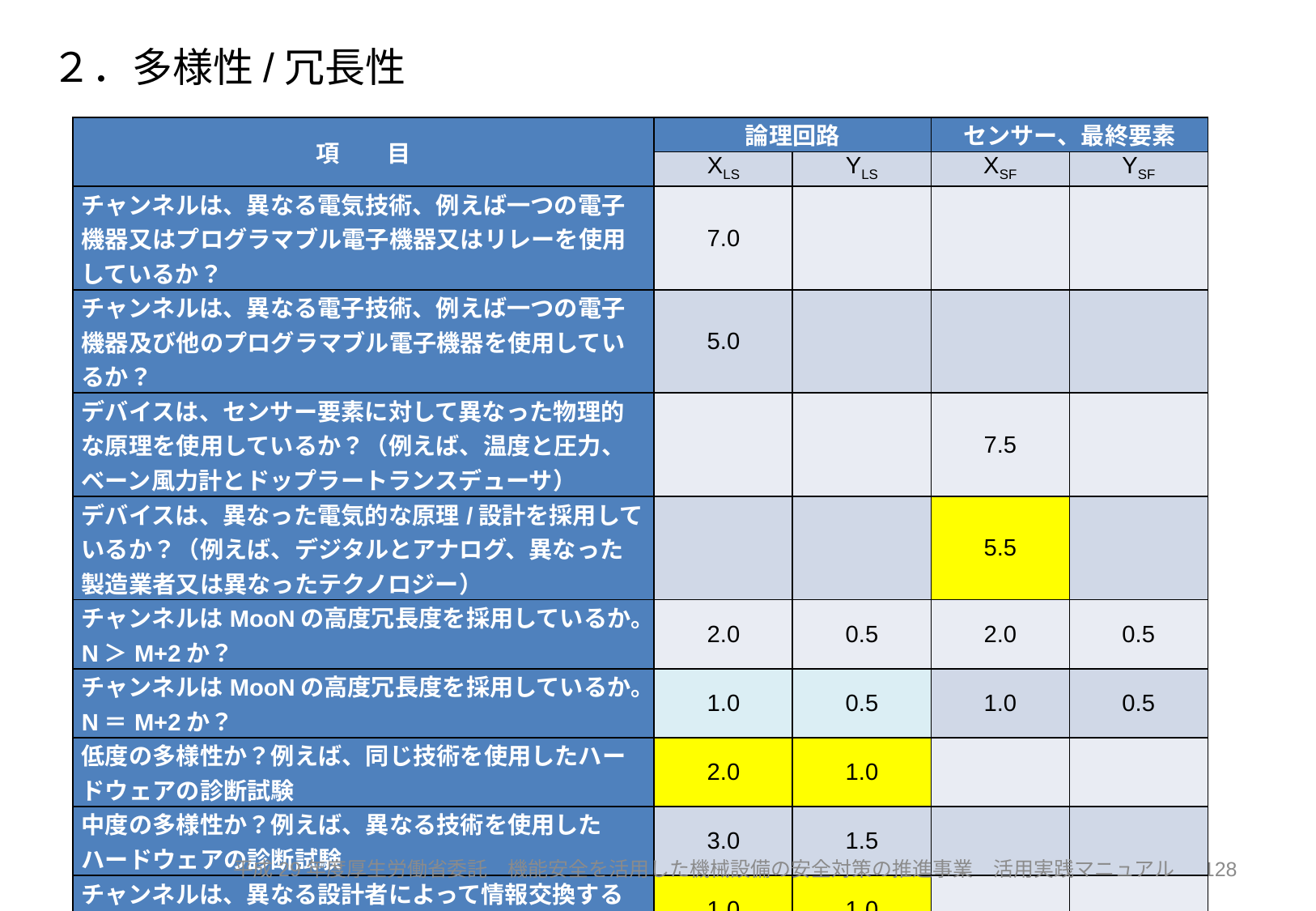

２．多様性/冗長性
| 項　　目 | 論理回路 |  | センサー、最終要素 |  |
| --- | --- | --- | --- | --- |
|  | XLS | YLS | XSF | YSF |
| チャンネルは、異なる電気技術、例えば一つの電子機器又はプログラマブル電子機器又はリレーを使用しているか？ | 7.0 |  |  |  |
| チャンネルは、異なる電子技術、例えば一つの電子機器及び他のプログラマブル電子機器を使用しているか？ | 5.0 |  |  |  |
| デバイスは、センサー要素に対して異なった物理的な原理を使用しているか？（例えば、温度と圧力、ベーン風力計とドップラートランスデューサ） |  |  | 7.5 |  |
| デバイスは、異なった電気的な原理/設計を採用しているか？（例えば、デジタルとアナログ、異なった製造業者又は異なったテクノロジー） |  |  | 5.5 |  |
| チャンネルはMooNの高度冗長度を採用しているか。N＞M+2か？ | 2.0 | 0.5 | 2.0 | 0.5 |
| チャンネルはMooNの高度冗長度を採用しているか。N＝M+2か？ | 1.0 | 0.5 | 1.0 | 0.5 |
| 低度の多様性か？例えば、同じ技術を使用したハードウェアの診断試験 | 2.0 | 1.0 |  |  |
| 中度の多様性か？例えば、異なる技術を使用したハードウェアの診断試験 | 3.0 | 1.5 |  |  |
| チャンネルは、異なる設計者によって情報交換することなく設計されたか？ | 1.0 | 1.0 |  |  |
| 試運転中に別々の試験方法と人員が、各チャンネルに使用されたか？ | 1.0 | 0.5 | 1.0 | 1.0 |
| 保守は、異なった時間に別の人員によって行われたか？ | 2.5 |  | 2.5 |  |
128
平成29年度厚生労働省委託　機能安全を活用した機械設備の安全対策の推進事業　活用実践マニュアル